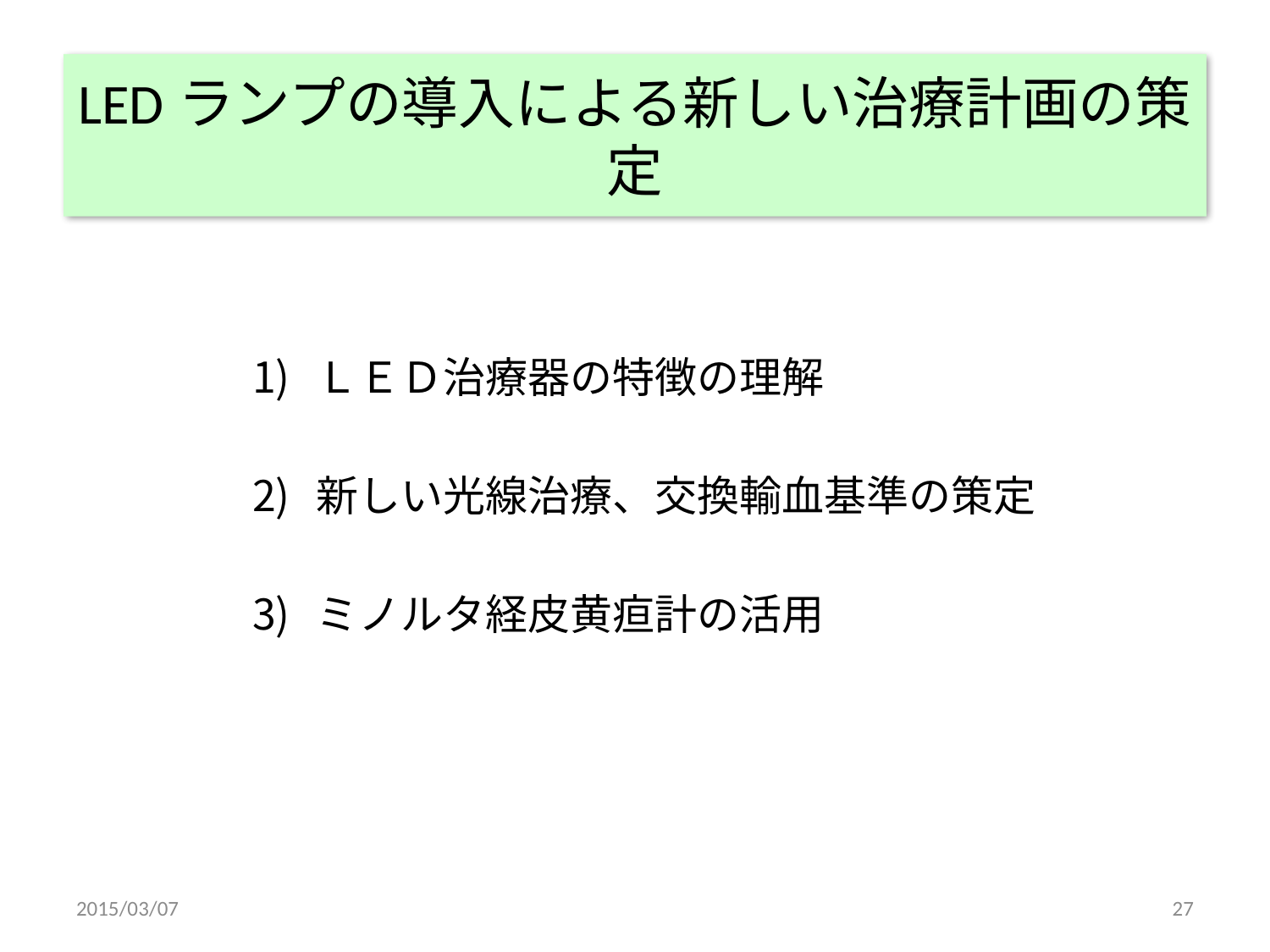

# LEDランプの導入による新しい治療計画の策定
ＬＥＤ治療器の特徴の理解
新しい光線治療、交換輸血基準の策定
ミノルタ経皮黄疸計の活用
2015/03/07
27